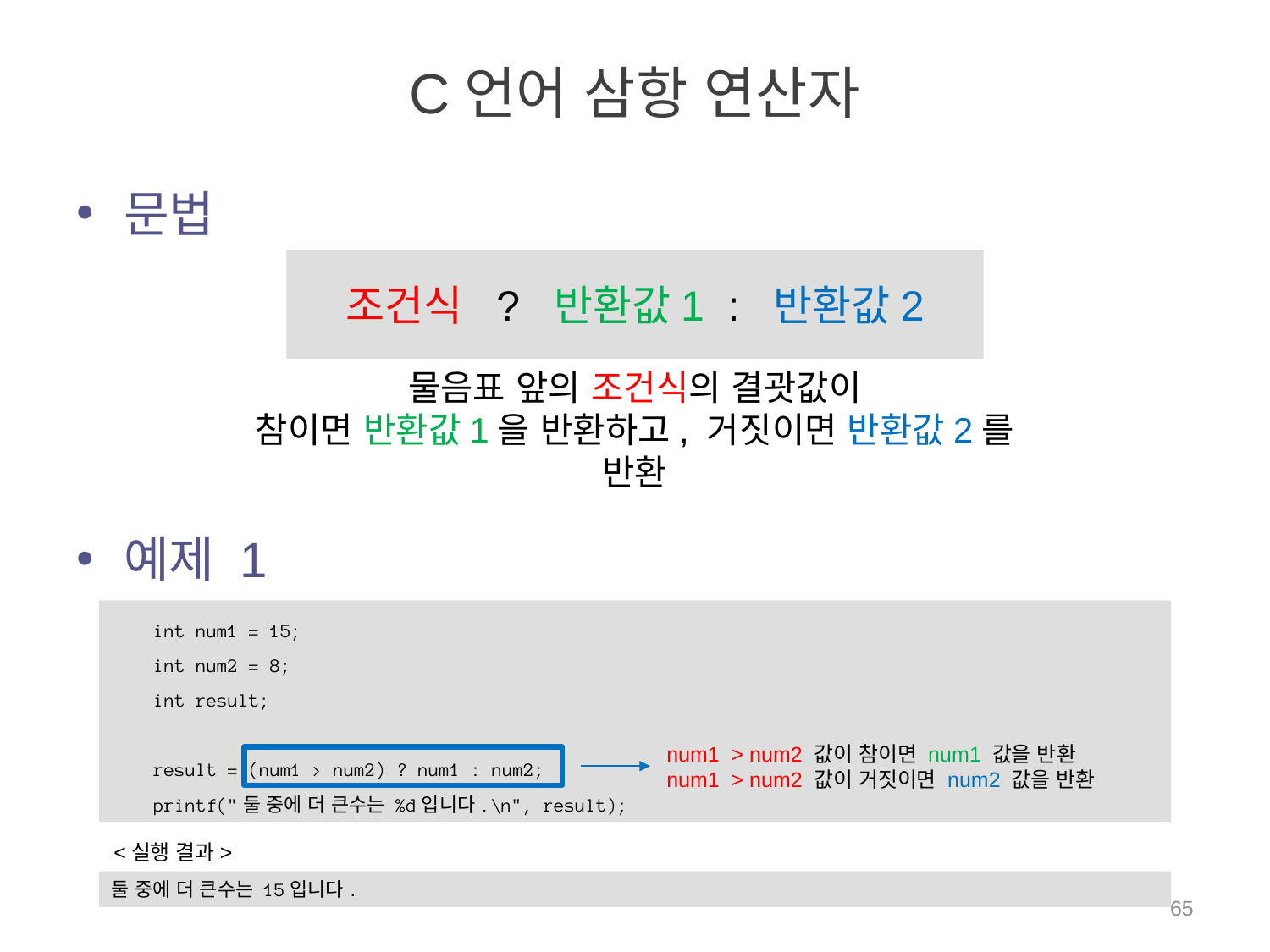

# C언어 삼항 연산자
문법

예제 1

조건식  ?  반환값1  :  반환값2

물음표 앞의 조건식의 결괏값이
참이면 반환값1을 반환하고, 거짓이면 반환값2를 반환
    int num1 = 15;
    int num2 = 8;
    int result;

    result = (num1 > num2) ? num1 : num2;
    printf("둘 중에 더 큰수는 %d입니다.\n", result);
num1  > num2 값이 참이면 num1 값을 반환
num1  > num2 값이 거짓이면 num2 값을 반환

<실행 결과>
둘 중에 더 큰수는 15입니다.
65